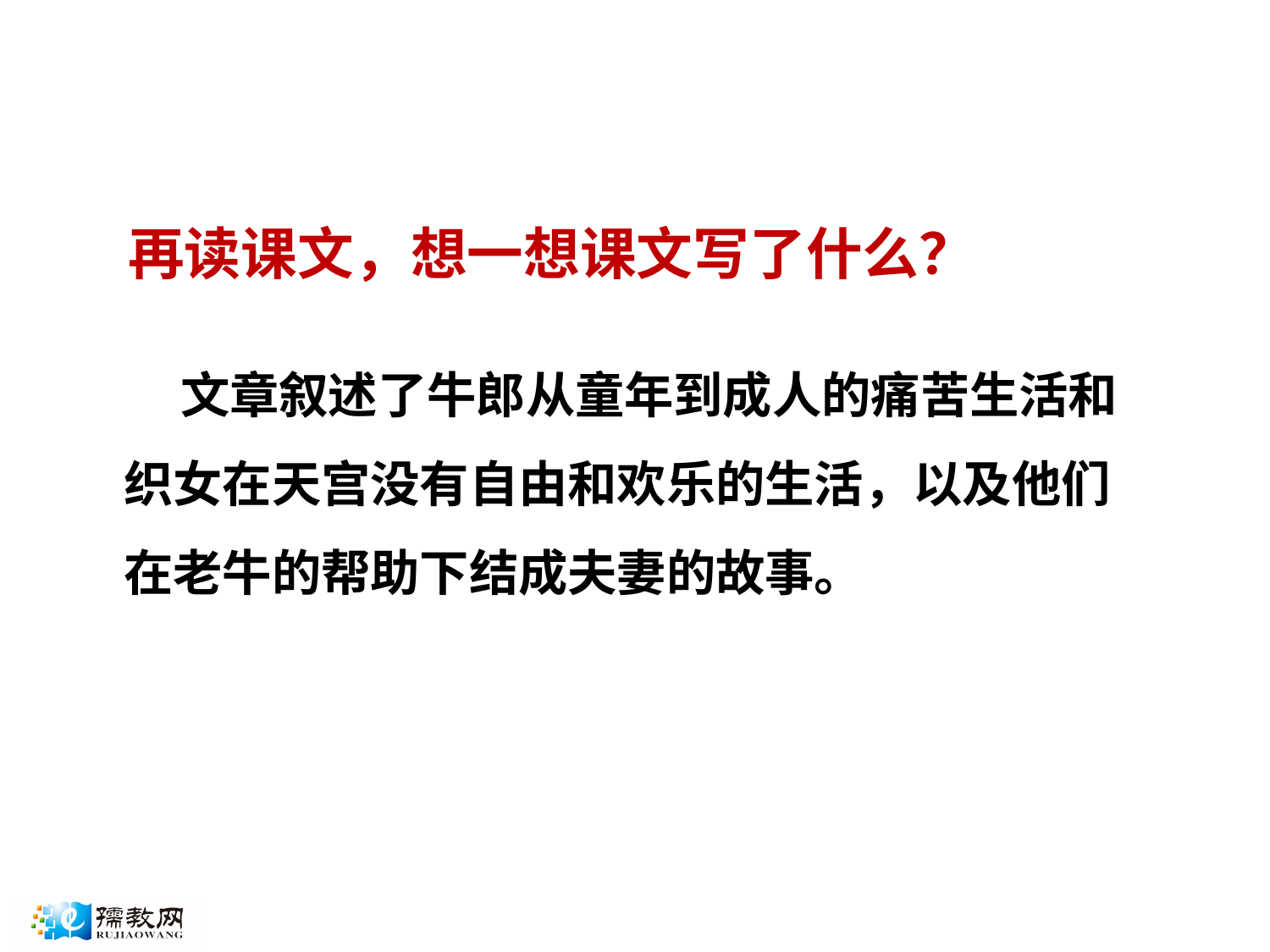

再读课文，想一想课文写了什么？
    文章叙述了牛郎从童年到成人的痛苦生活和织女在天宫没有自由和欢乐的生活，以及他们在老牛的帮助下结成夫妻的故事。